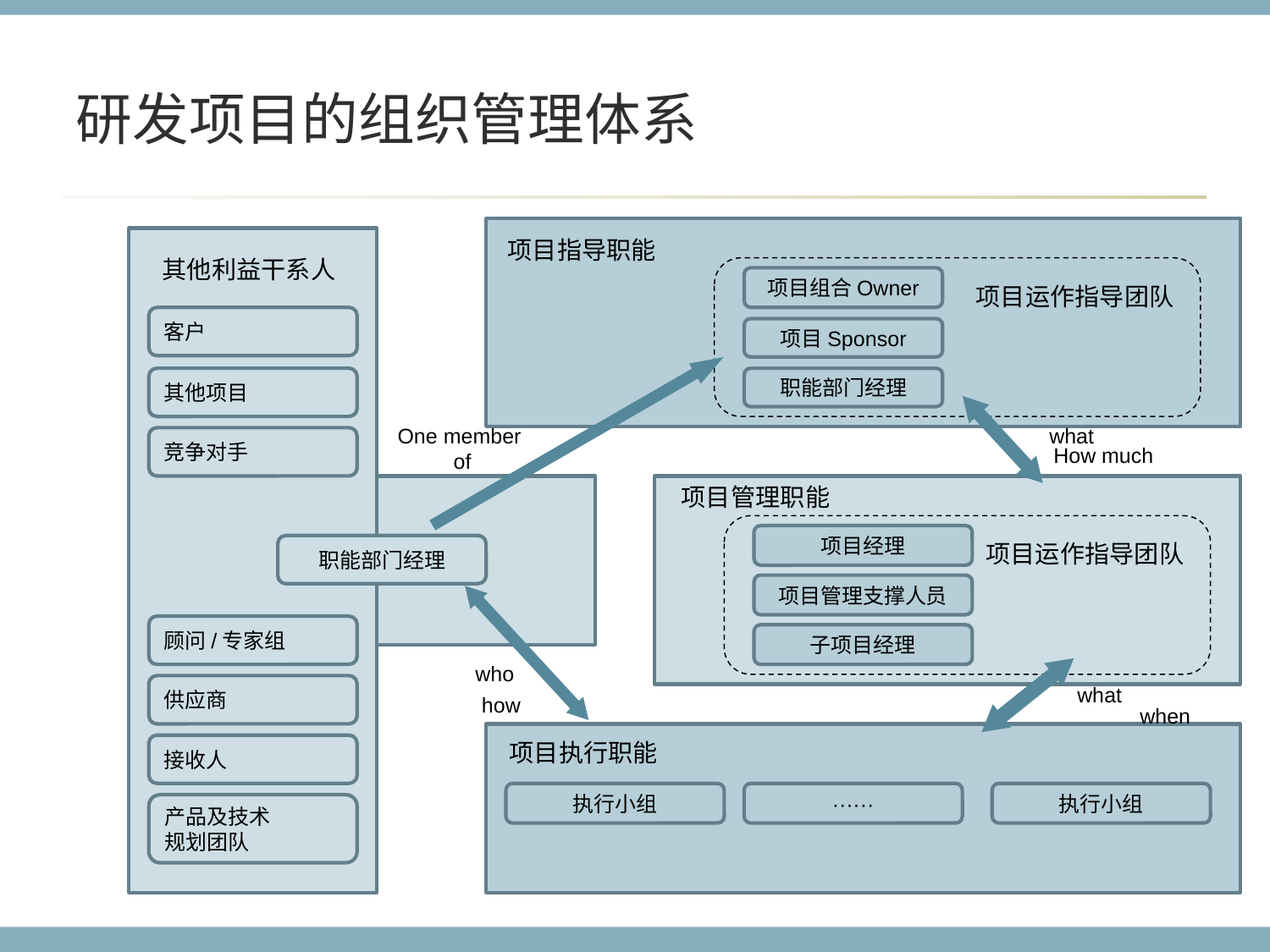

# 研发项目的组织管理体系

项目指导职能
其他利益干系人

项目组合Owner
项目运作指导团队
DCP数量
工作任务数量
决策主体
客户
项目Sponsor
其他项目
职能部门经理

One member
of
what
竞争对手

How much
·大资金投入

项目管理职能
·减少交付

·降低审核风险
项目经理
项目运作指导团队
职能部门经理
＜100
3
混合

项目管理支撑人员
·无新市场
顾问/专家组
子项目经理

who
供应商
what
how
when

项目执行职能
接收人
＜50
3
PDT
执行小组
······
执行小组
产品及技术
规划团队